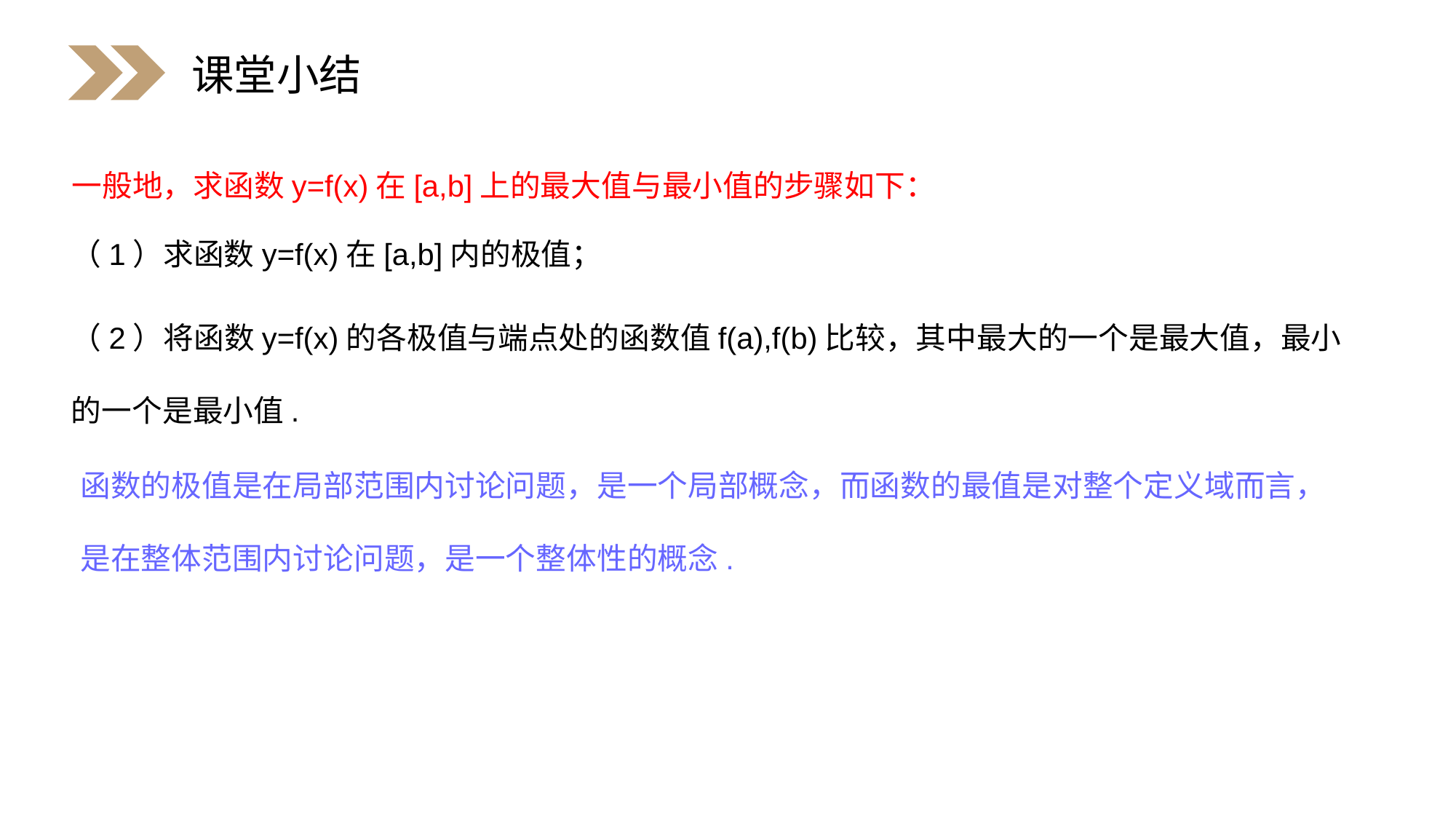

课堂小结
        一般地，求函数y=f(x)在[a,b]上的最大值与最小值的步骤如下：
（1）求函数y=f(x)在[a,b]内的极值；
（2）将函数y=f(x)的各极值与端点处的函数值f(a),f(b)比较，其中最大的一个是最大值，最小的一个是最小值.
函数的极值是在局部范围内讨论问题，是一个局部概念，而函数的最值是对整个定义域而言，是在整体范围内讨论问题，是一个整体性的概念.